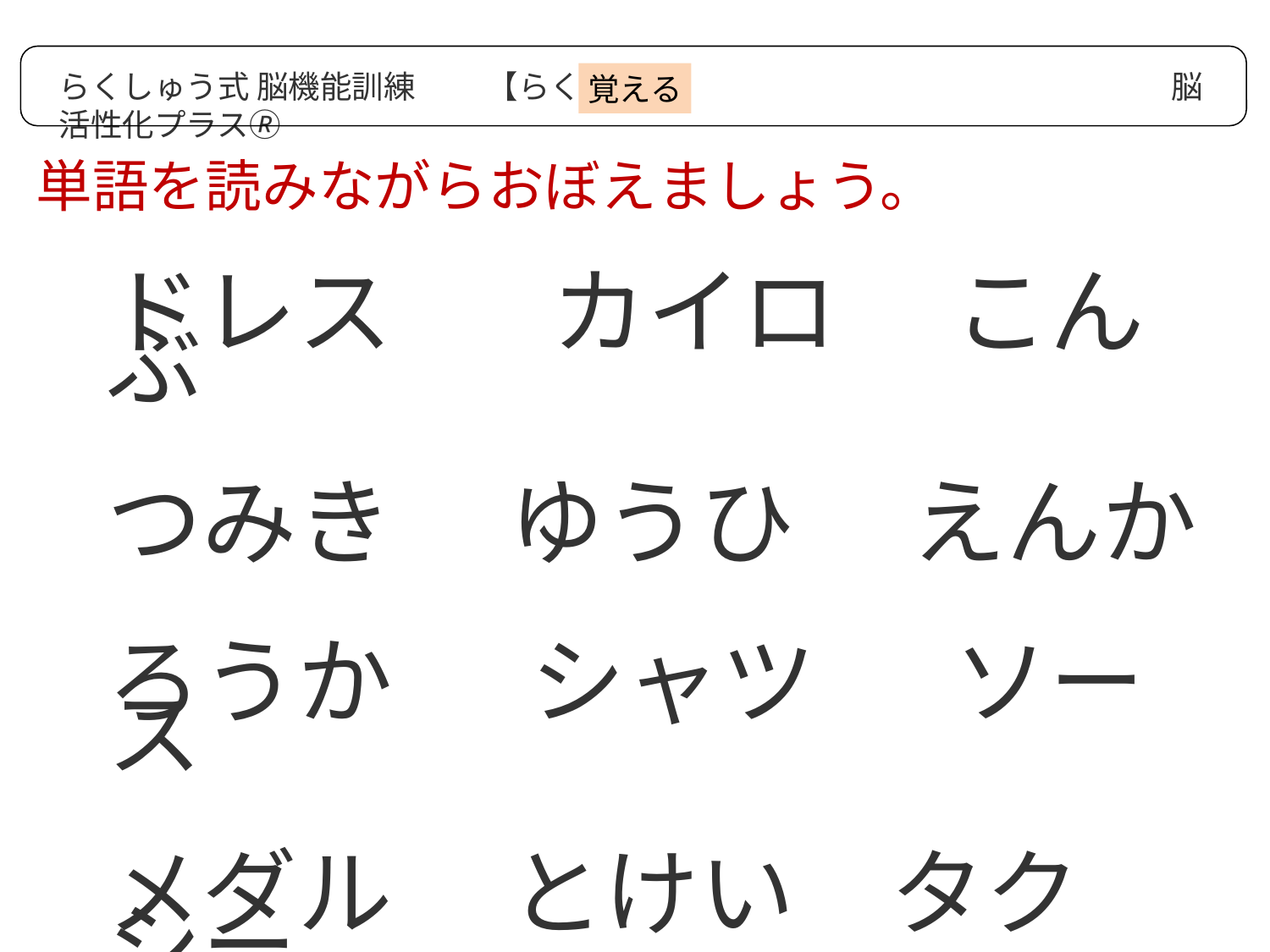

覚える
らくしゅう式 脳機能訓練　　 【らくらく】　　　　　　　　　　　　　　       脳活性化プラス🄬
単語を読みながらおぼえましょう。
ドレス　   カイロ　 こんぶ

つみき　 ゆうひ　 えんか

ろうか　  シャツ　  ソース

メダル　 とけい　タクシー